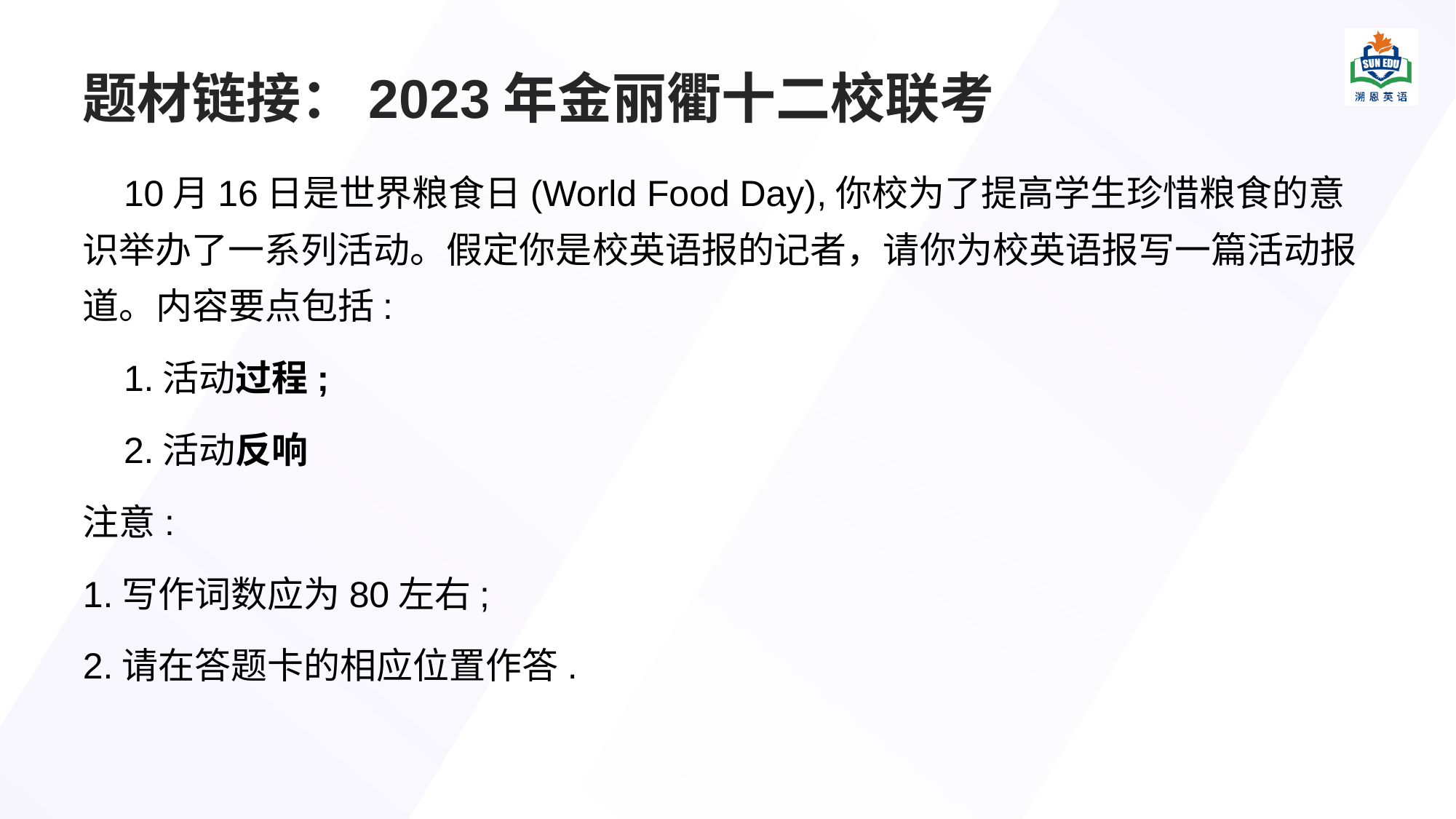

# 题材链接：2023年金丽衢十二校联考
    10月16日是世界粮食日(World Food Day),你校为了提高学生珍惜粮食的意识举办了一系列活动。假定你是校英语报的记者，请你为校英语报写一篇活动报道。内容要点包括:
    1.活动过程;
    2.活动反响
注意:
1.写作词数应为80左右;
2.请在答题卡的相应位置作答.